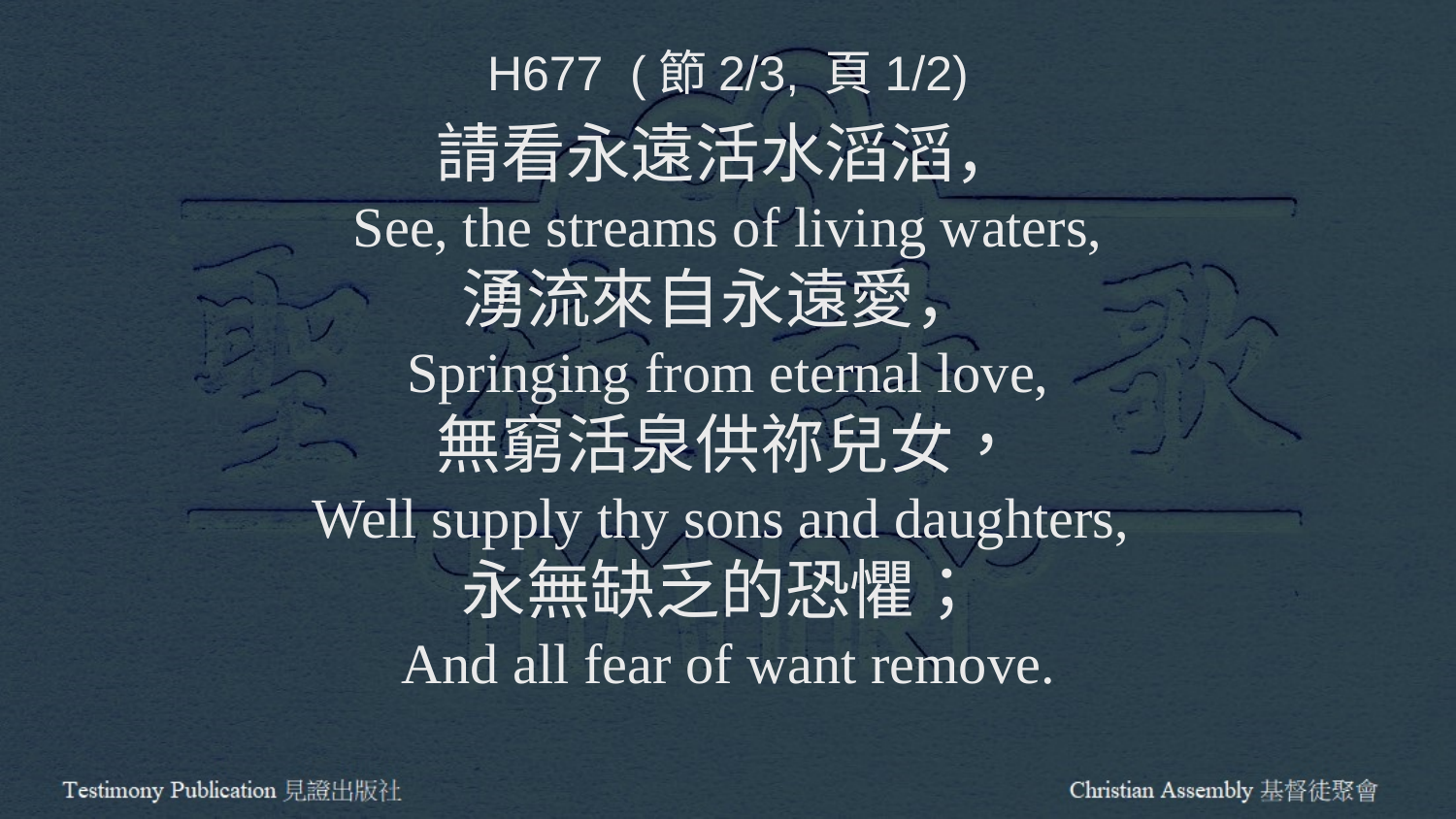

H677  (節2/3, 頁1/2)
請看永遠活水滔滔，
See, the streams of living waters,
湧流來自永遠愛，
Springing from eternal love,
無窮活泉供祢兒女，
Well supply thy sons and daughters,
永無缺乏的恐懼；
And all fear of want remove.